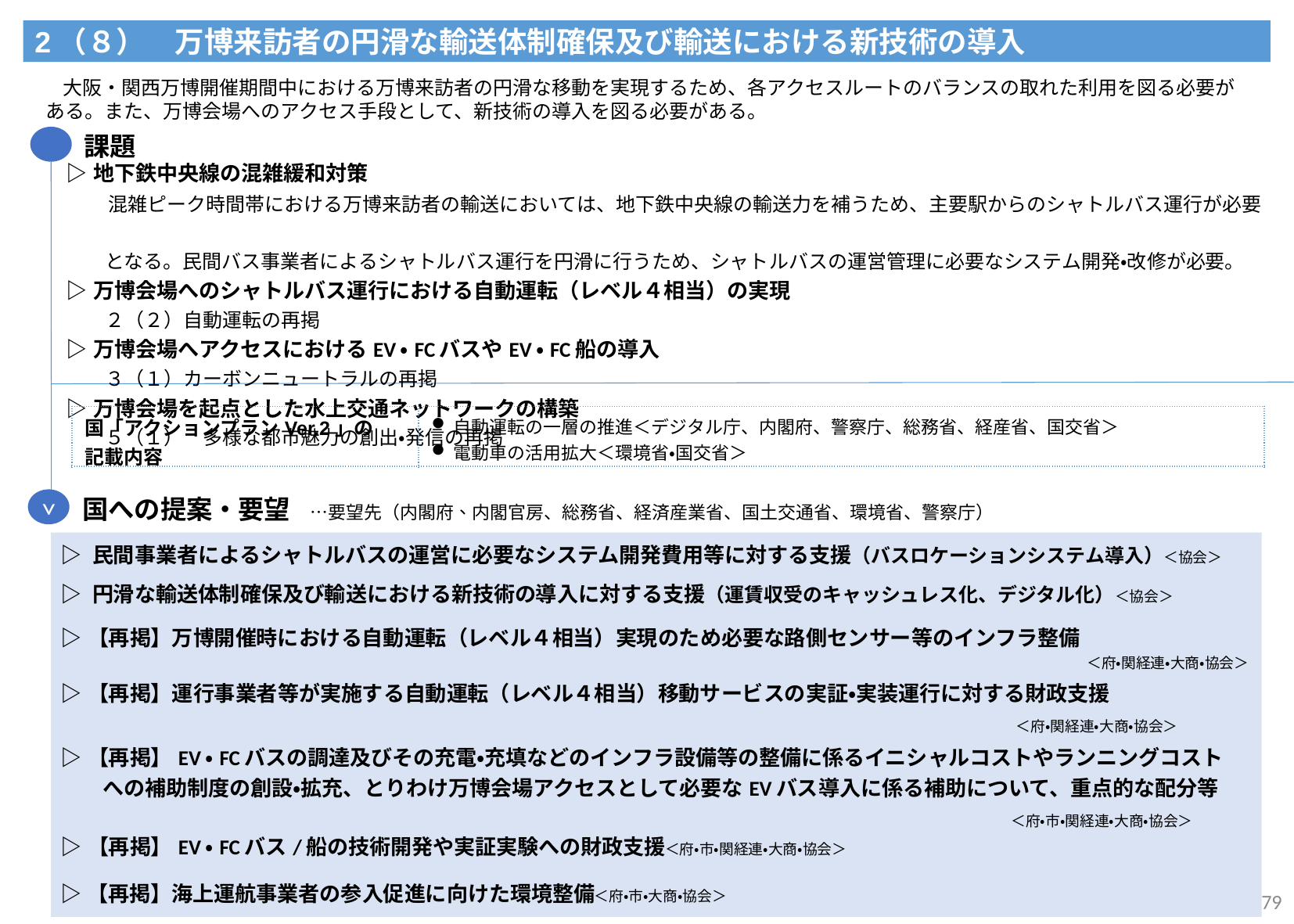

2（８）　万博来訪者の円滑な輸送体制確保及び輸送における新技術の導入
　大阪・関西万博開催期間中における万博来訪者の円滑な移動を実現するため、各アクセスルートのバランスの取れた利用を図る必要がある。また、万博会場へのアクセス手段として、新技術の導入を図る必要がある。
課題

| ▷地下鉄中央線の混雑緩和対策　 　　混雑ピーク時間帯における万博来訪者の輸送においては、地下鉄中央線の輸送力を補うため、主要駅からのシャトルバス運行が必要　 　　となる。民間バス事業者によるシャトルバス運行を円滑に行うため、シャトルバスの運営管理に必要なシステム開発・改修が必要。 ▷万博会場へのシャトルバス運行における自動運転（レベル４相当）の実現 　　２（２）自動運転の再掲 ▷万博会場へアクセスにおけるEV・FCバスやEV・FC船の導入 　　３（１）カーボンニュートラルの再掲 ▷万博会場を起点とした水上交通ネットワークの構築 　　５（１）　多様な都市魅力の創出・発信の再掲 |
| --- |
| 国「アクションプランVer.2」の 記載内容 | 自動運転の一層の推進＜デジタル庁、内閣府、警察庁、総務省、経産省、国交省＞ 電動車の活用拡大＜環境省・国交省＞ |
| --- | --- |
>
国への提案・要望　…要望先（内閣府、内閣官房、総務省、経済産業省、国土交通省、環境省、警察庁）

| ▷ 民間事業者によるシャトルバスの運営に必要なシステム開発費用等に対する支援（バスロケーションシステム導入）＜協会＞ ▷ 円滑な輸送体制確保及び輸送における新技術の導入に対する支援（運賃収受のキャッシュレス化、デジタル化）＜協会＞ |
| --- |
| ▷【再掲】万博開催時における自動運転（レベル４相当）実現のため必要な路側センサー等のインフラ整備 ＜府・関経連・大商・協会＞ |
| ▷【再掲】運行事業者等が実施する自動運転（レベル４相当）移動サービスの実証・実装運行に対する財政支援 　　　　　　　　　　　　　　　　　　　　　　　　　　　　　　　　　　　　　　　　　　　　　 ＜府・関経連・大商・協会＞ |
| ▷【再掲】EV・FCバスの調達及びその充電・充填などのインフラ設備等の整備に係るイニシャルコストやランニングコスト 　　への補助制度の創設・拡充、とりわけ万博会場アクセスとして必要なEVバス導入に係る補助について、重点的な配分等 　　　　　　　　　　　　　　　　　　　　　　　　　　　　　　　　　　　　　　　　　　　　　＜府・市・関経連・大商・協会＞ |
| ▷【再掲】EV・FCバス/船の技術開発や実証実験への財政支援＜府・市・関経連・大商・協会＞ |
| ▷【再掲】海上運航事業者の参入促進に向けた環境整備＜府・市・大商・協会＞ |

79